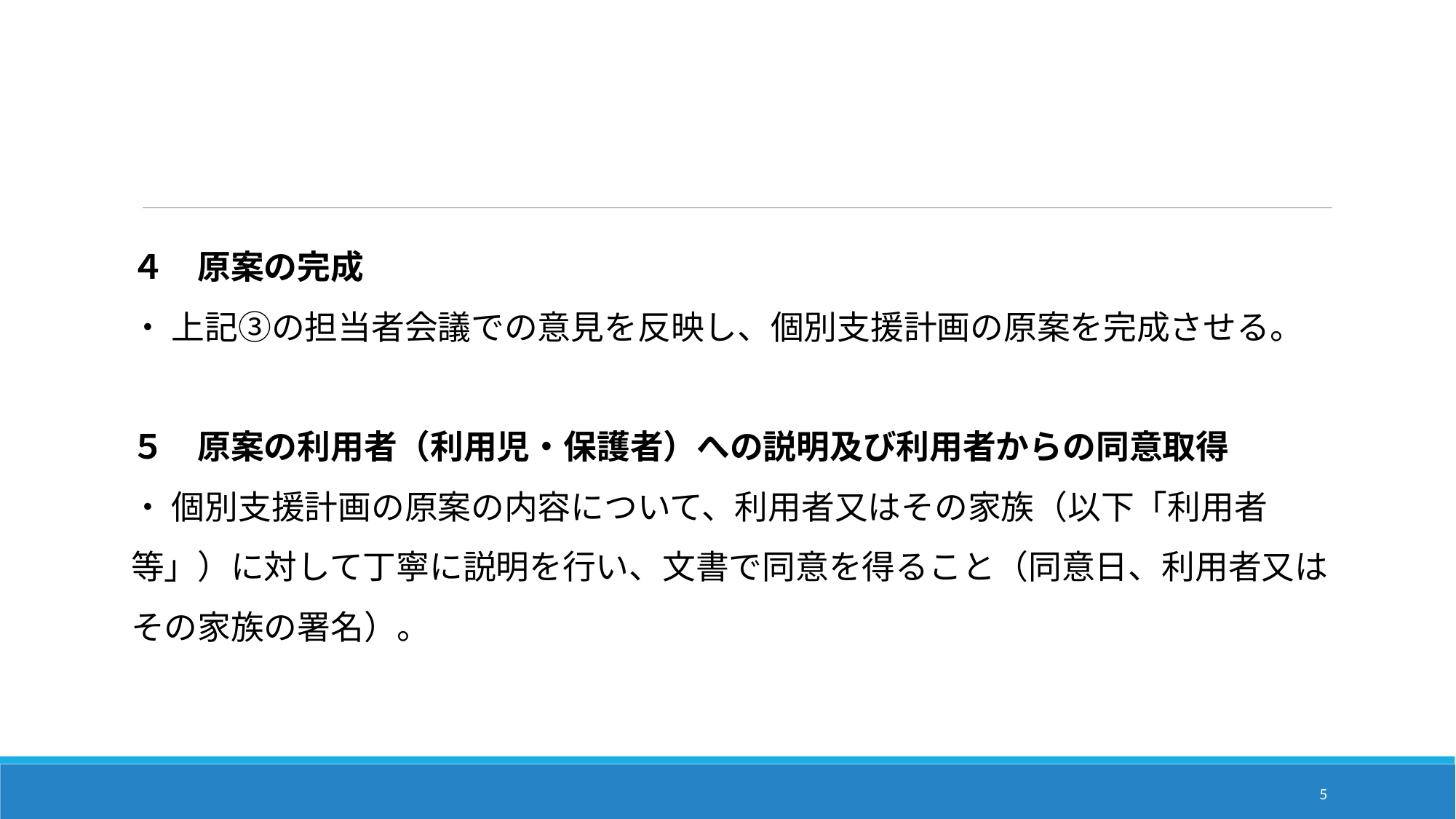

４　原案の完成
・ 上記③の担当者会議での意見を反映し、個別支援計画の原案を完成させる。

５　原案の利用者（利用児・保護者）への説明及び利用者からの同意取得
・ 個別支援計画の原案の内容について、利用者又はその家族（以下「利用者等」）に対して丁寧に説明を行い、文書で同意を得ること（同意日、利用者又はその家族の署名）。

5